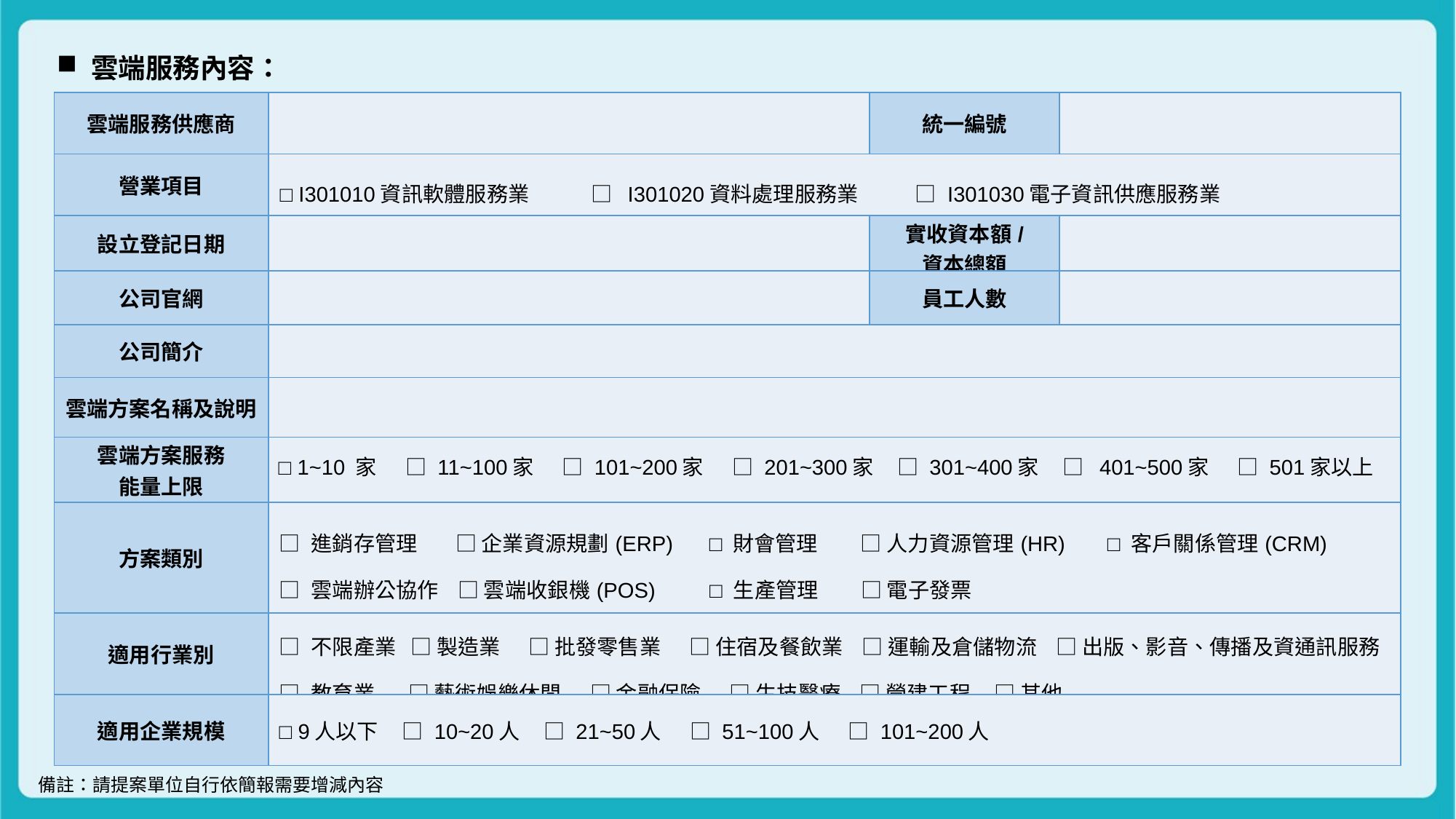

雲端服務內容：
| 雲端服務供應商 |  | 統一編號 |  |
| --- | --- | --- | --- |
| 營業項目 | □ I301010資訊軟體服務業 □ I301020資料處理服務業 □ I301030電子資訊供應服務業 |  |  |
| 設立登記日期 |  | 實收資本額/ 資本總額 |  |
| 公司官網 |  | 員工人數 |  |
| 公司簡介 |  |  |  |
| 雲端方案名稱及說明 |  |  |  |
| 雲端方案服務 能量上限 | □ 1~10 家 □ 11~100家 □ 101~200家 □ 201~300家 □ 301~400家 □ 401~500家 □ 501家以上 |  |  |
| 方案類別 | □ 進銷存管理 □ 企業資源規劃(ERP) □ 財會管理 □ 人力資源管理(HR) □ 客戶關係管理(CRM) □ 雲端辦公協作 □ 雲端收銀機(POS) □ 生產管理 □ 電子發票 |  |  |
| 適用行業別 | □ 不限產業 □ 製造業 □ 批發零售業 □ 住宿及餐飲業 □ 運輸及倉儲物流 □ 出版、影音、傳播及資通訊服務 □ 教育業 □ 藝術娛樂休閒 □ 金融保險 □ 生技醫療 □ 營建工程 □ 其他\_\_\_\_\_\_\_\_\_\_\_\_\_\_ |  |  |
| 適用企業規模 | □ 9人以下 □ 10~20人 □ 21~50人 □ 51~100人 □ 101~200人 |  |  |
備註：請提案單位自行依簡報需要增減內容